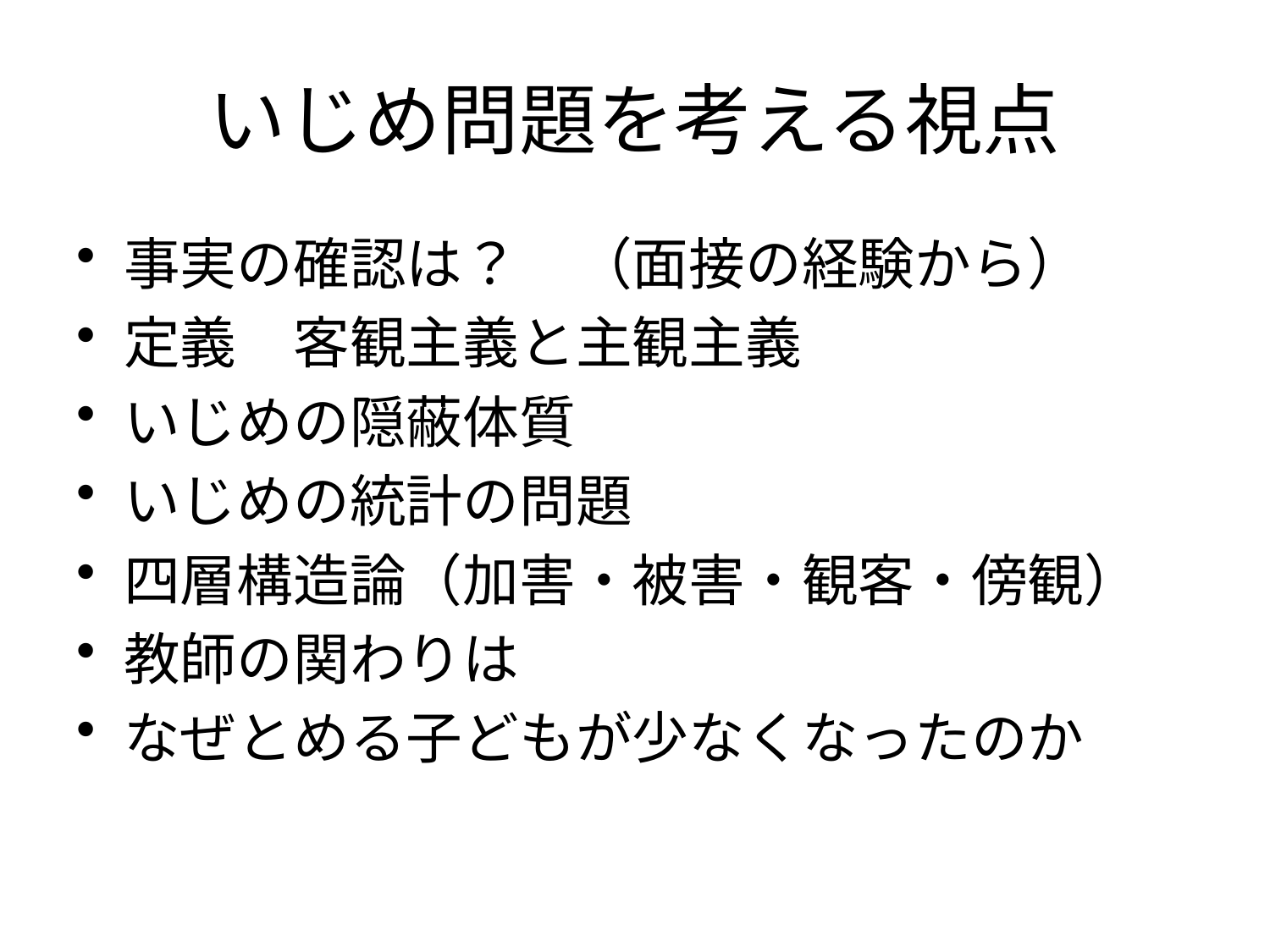

# いじめ問題を考える視点
事実の確認は？　（面接の経験から）
定義　客観主義と主観主義
いじめの隠蔽体質
いじめの統計の問題
四層構造論（加害・被害・観客・傍観）
教師の関わりは
なぜとめる子どもが少なくなったのか